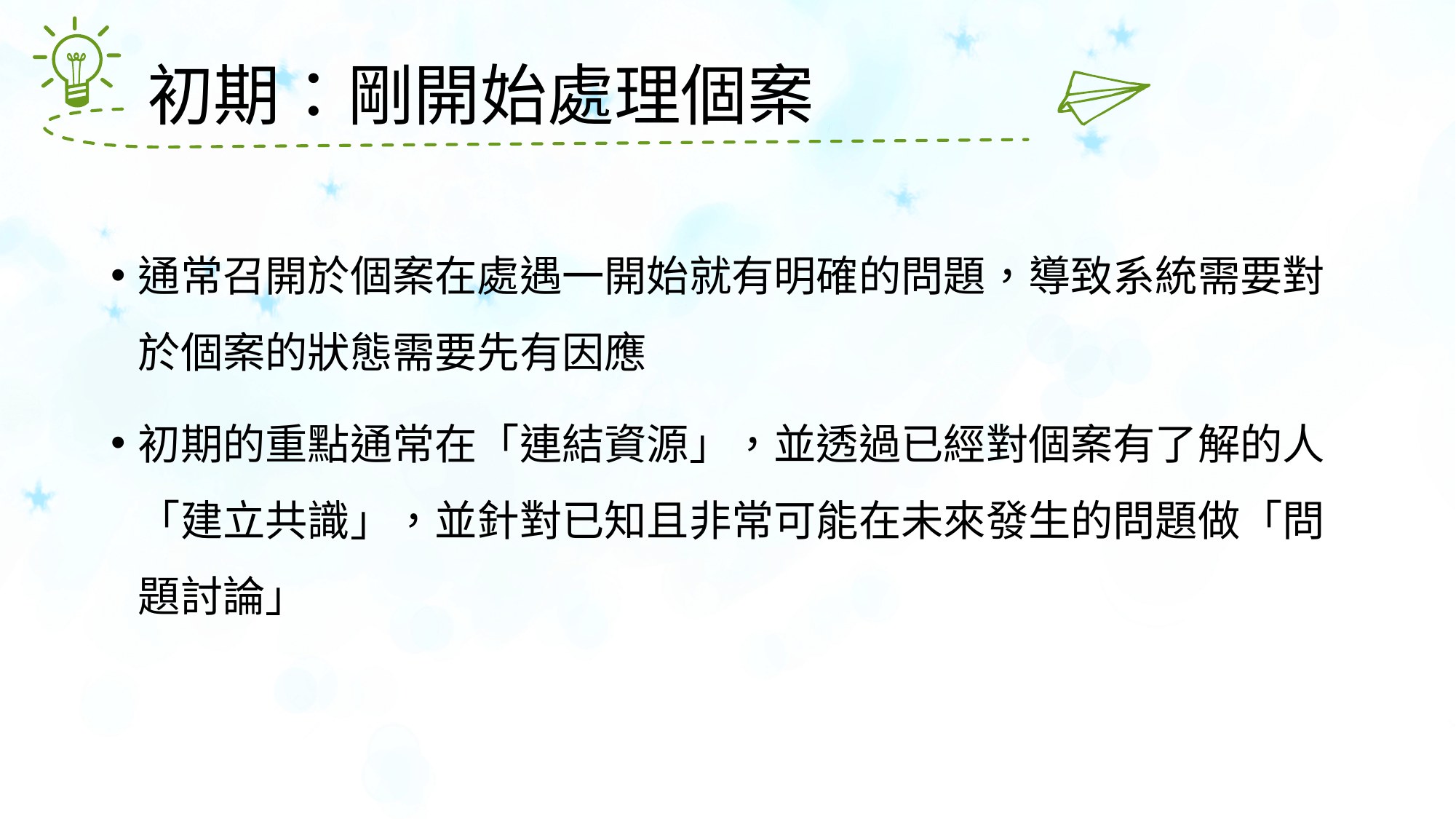

# 初期：剛開始處理個案
通常召開於個案在處遇一開始就有明確的問題，導致系統需要對於個案的狀態需要先有因應
初期的重點通常在「連結資源」，並透過已經對個案有了解的人「建立共識」，並針對已知且非常可能在未來發生的問題做「問題討論」